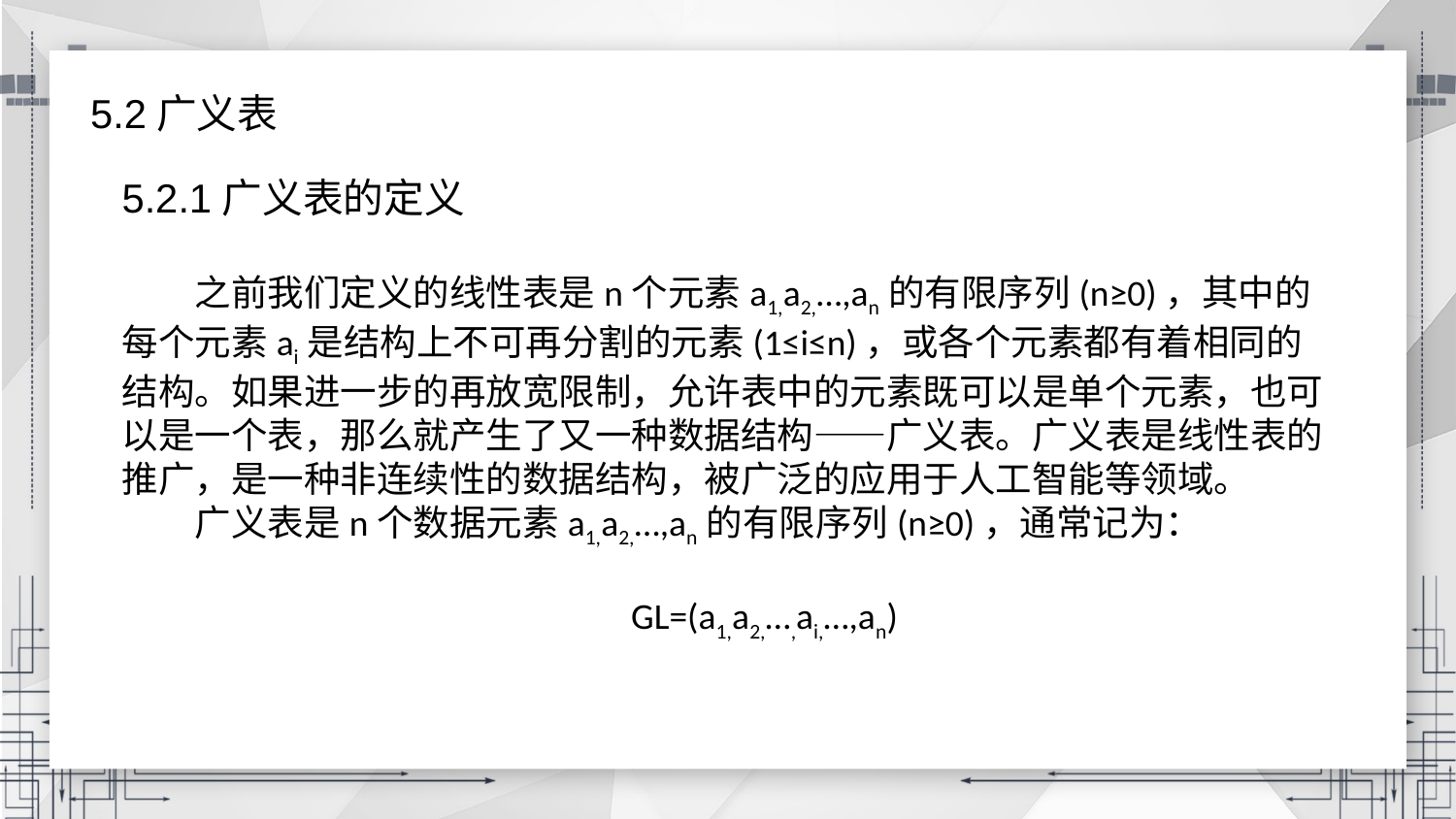

5.2广义表
5.2.1广义表的定义

之前我们定义的线性表是n个元素a1,a2,…,an的有限序列(n≥0)，其中的每个元素ai是结构上不可再分割的元素(1≤i≤n)，或各个元素都有着相同的结构。如果进一步的再放宽限制，允许表中的元素既可以是单个元素，也可以是一个表，那么就产生了又一种数据结构——广义表。广义表是线性表的推广，是一种非连续性的数据结构，被广泛的应用于人工智能等领域。
广义表是n个数据元素a1,a2,…,an的有限序列(n≥0)，通常记为：

GL=(a1,a2,…,ai,…,an)